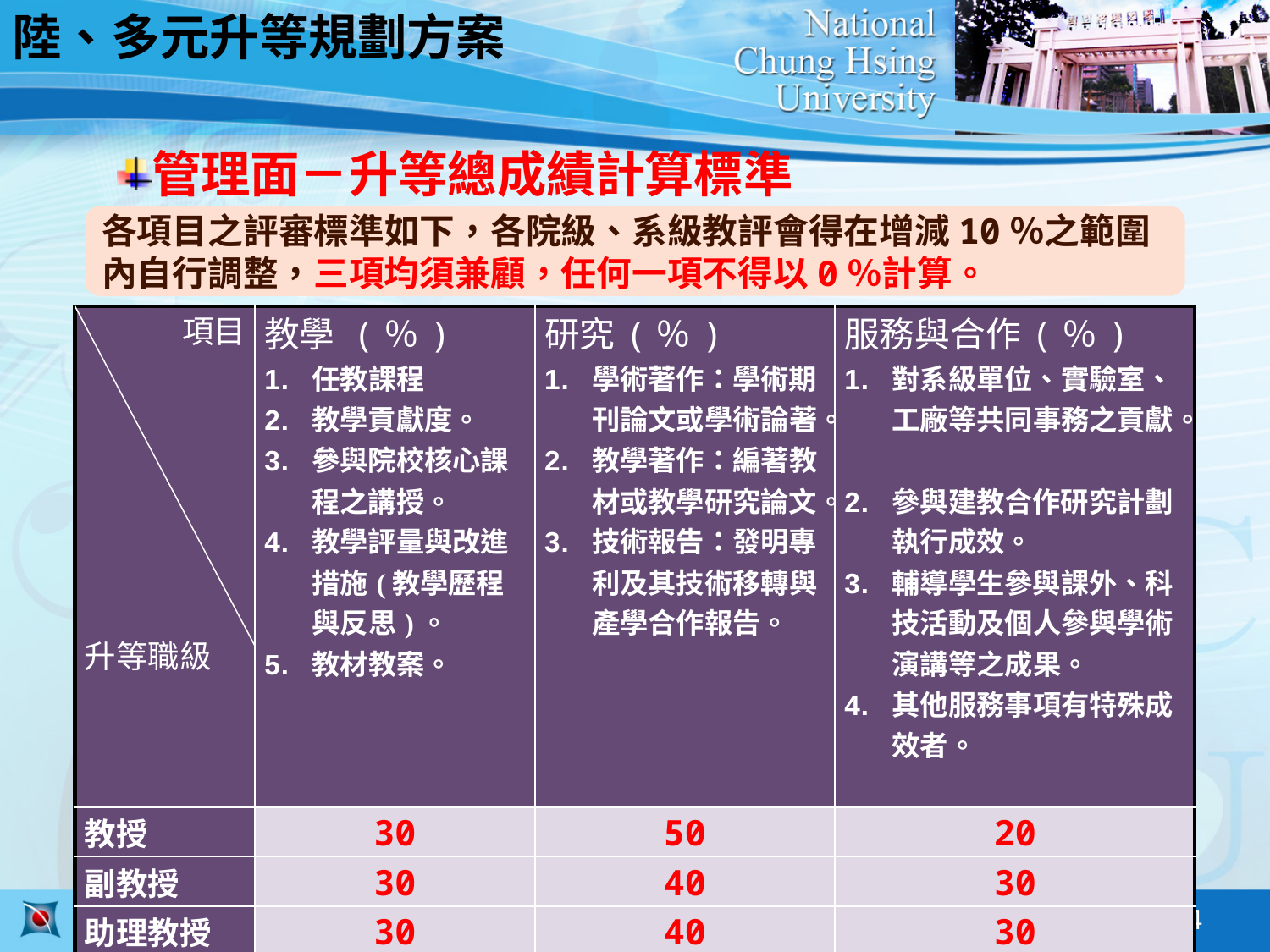

陸、多元升等規劃方案

管理面－升等總成績計算標準
各項目之評審標準如下，各院級、系級教評會得在增減10％之範圍內自行調整，三項均須兼顧，任何一項不得以0％計算。
| 項目 升等職級 | 教學 (％) 任教課程 教學貢獻度。 參與院校核心課程之講授。 教學評量與改進措施(教學歷程與反思)。 教材教案。 | 研究(％) 學術著作：學術期刊論文或學術論著。 教學著作：編著教材或教學研究論文。 技術報告：發明專利及其技術移轉與產學合作報告。 | 服務與合作(％) 對系級單位、實驗室、工廠等共同事務之貢獻。 參與建教合作研究計劃執行成效。 輔導學生參與課外、科技活動及個人參與學術演講等之成果。 其他服務事項有特殊成效者。 |
| --- | --- | --- | --- |
| 教授 | 30 | 50 | 20 |
| 副教授 | 30 | 40 | 30 |
| 助理教授 | 30 | 40 | 30 |